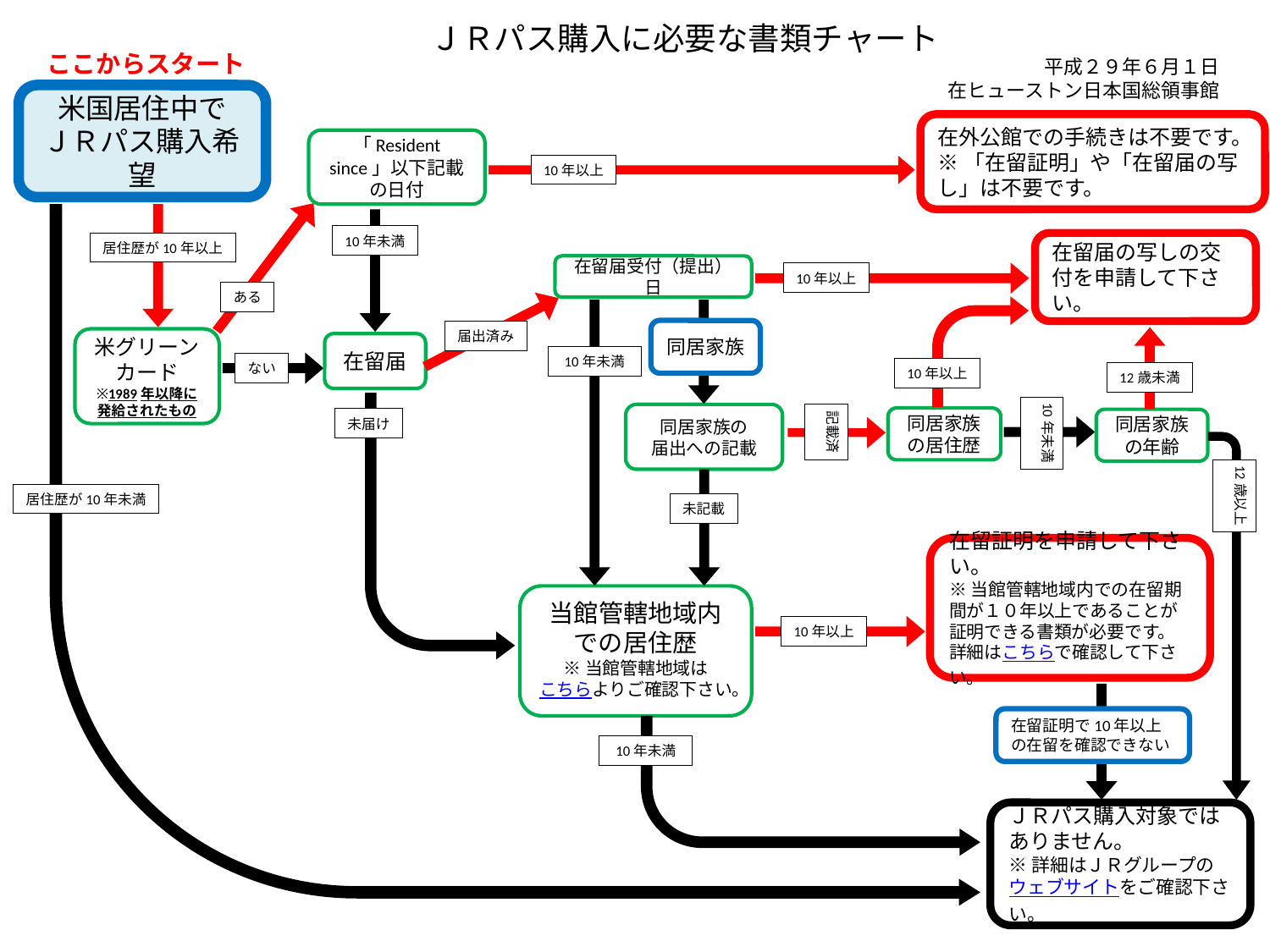

ＪＲパス購入に必要な書類チャート
ここからスタート
平成２９年６月１日
在ヒューストン日本国総領事館
米国居住中で
ＪＲパス購入希望
在外公館での手続きは不要です。
※「在留証明」や「在留届の写し」は不要です。
「Resident since」以下記載の日付
10年以上

10年未満
居住歴が10年以上
在留届の写しの交付を申請して下さい。

在留届受付（提出）日

10年以上
ある

同居家族
届出済み
米グリーンカード
※1989年以降に発給されたもの
在留届

10年未満

ない
10年以上
12歳未満

10年未満
記載済
同居家族の
届出への記載
同居家族の居住歴
未届け
同居家族の年齢

12歳以上
居住歴が10年未満
未記載

在留証明を申請して下さい。
※当館管轄地域内での在留期間が１０年以上であることが証明できる書類が必要です。
詳細はこちらで確認して下さい。
当館管轄地域内での居住歴
※当館管轄地域はこちらよりご確認下さい。

10年以上
在留証明で10年以上の在留を確認できない

10年未満
ＪＲパス購入対象ではありません。
※詳細はＪＲグループのウェブサイトをご確認下さい。